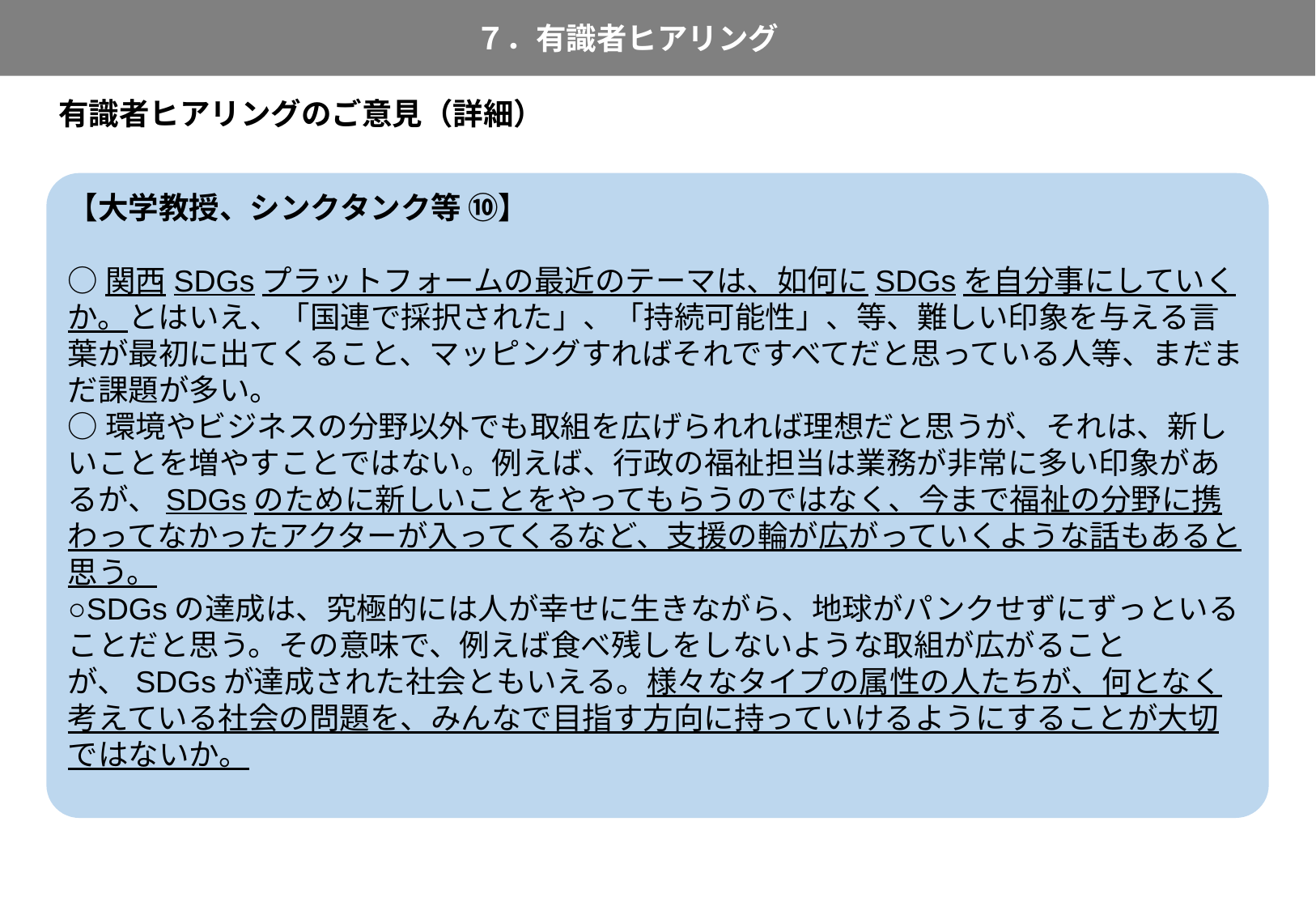

７．有識者ヒアリング
103
有識者ヒアリングのご意見（詳細）
【大学教授、シンクタンク等 ⑩】

○関西SDGsプラットフォームの最近のテーマは、如何にSDGsを自分事にしていくか。とはいえ、「国連で採択された」、「持続可能性」、等、難しい印象を与える言葉が最初に出てくること、マッピングすればそれですべてだと思っている人等、まだまだ課題が多い。
○環境やビジネスの分野以外でも取組を広げられれば理想だと思うが、それは、新しいことを増やすことではない。例えば、行政の福祉担当は業務が非常に多い印象があるが、SDGsのために新しいことをやってもらうのではなく、今まで福祉の分野に携わってなかったアクターが入ってくるなど、支援の輪が広がっていくような話もあると思う。
○SDGsの達成は、究極的には人が幸せに生きながら、地球がパンクせずにずっといることだと思う。その意味で、例えば食べ残しをしないような取組が広がることが、SDGsが達成された社会ともいえる。様々なタイプの属性の人たちが、何となく考えている社会の問題を、みんなで目指す方向に持っていけるようにすることが大切ではないか。